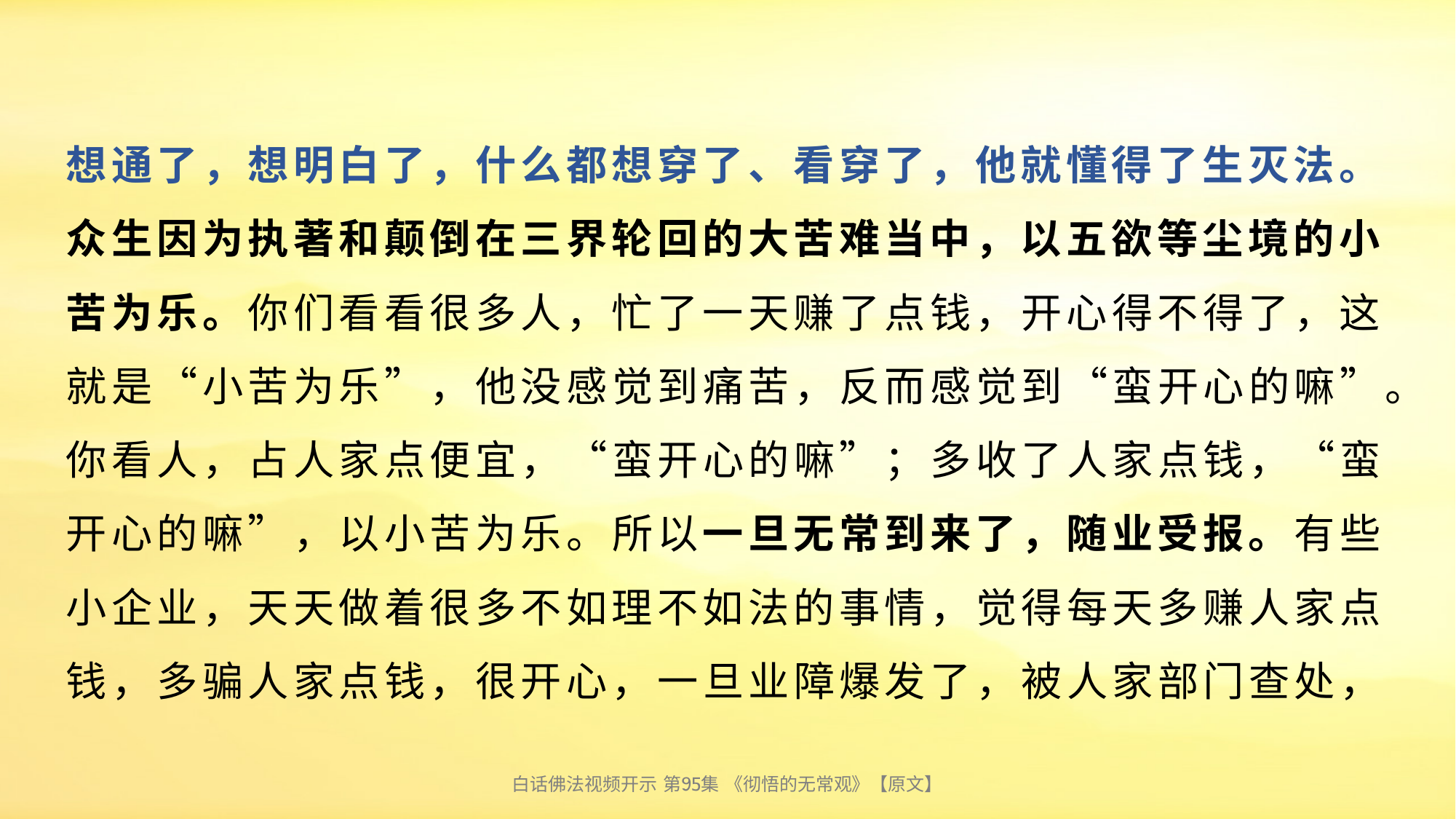

# 想通了，想明白了，什么都想穿了、看穿了，他就懂得了生灭法。众生因为执著和颠倒在三界轮回的大苦难当中，以五欲等尘境的小苦为乐。你们看看很多人，忙了一天赚了点钱，开心得不得了，这就是“小苦为乐”，他没感觉到痛苦，反而感觉到“蛮开心的嘛”。你看人，占人家点便宜，“蛮开心的嘛”；多收了人家点钱，“蛮开心的嘛”，以小苦为乐。所以一旦无常到来了，随业受报。有些小企业，天天做着很多不如理不如法的事情，觉得每天多赚人家点钱，多骗人家点钱，很开心，一旦业障爆发了，被人家部门查处，
白话佛法视频开示 第95集 《彻悟的无常观》【原文】